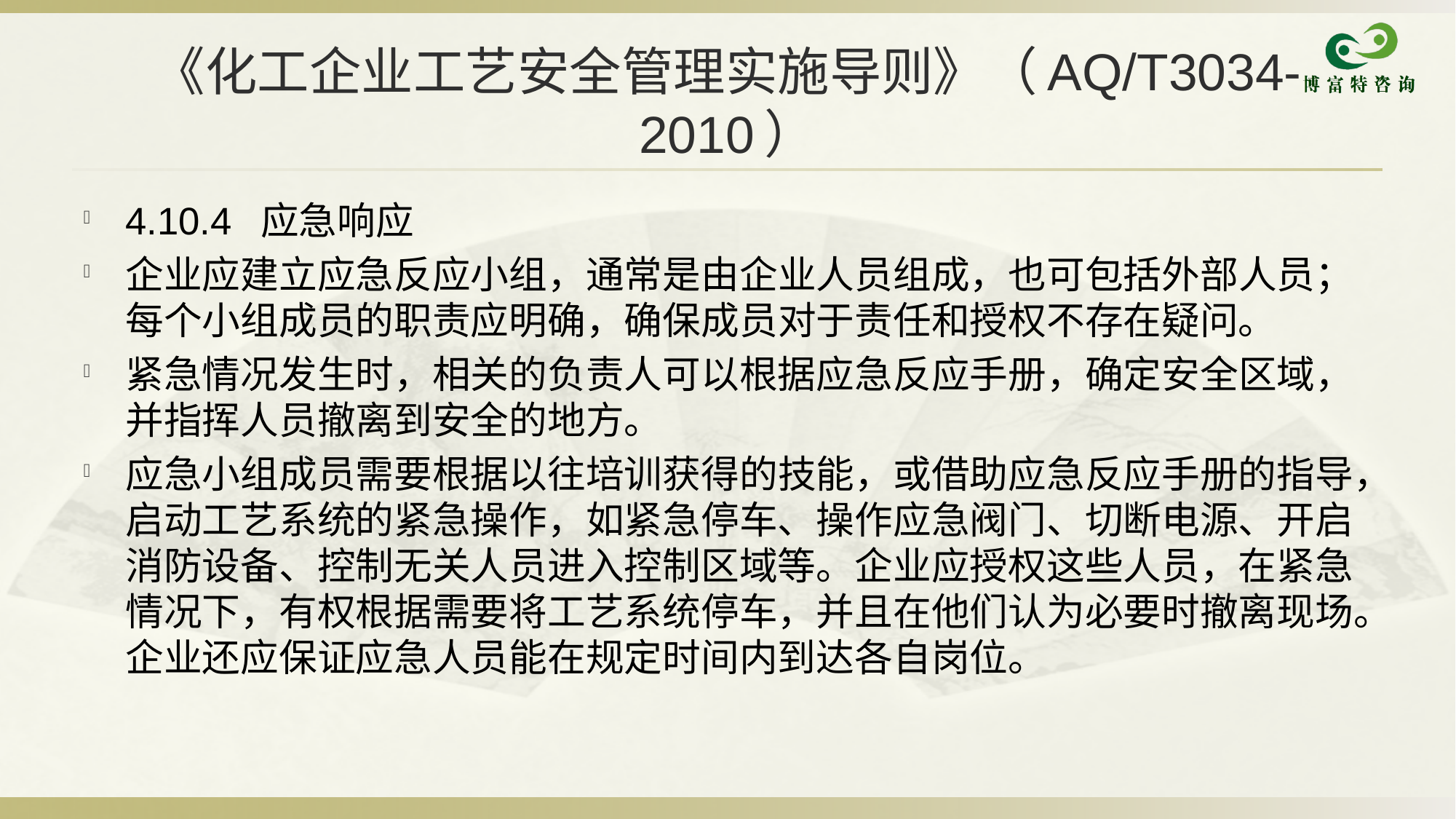

# 《化工企业工艺安全管理实施导则》（AQ/T3034-2010）
4.10.4  应急响应
企业应建立应急反应小组，通常是由企业人员组成，也可包括外部人员；每个小组成员的职责应明确，确保成员对于责任和授权不存在疑问。
紧急情况发生时，相关的负责人可以根据应急反应手册，确定安全区域，并指挥人员撤离到安全的地方。
应急小组成员需要根据以往培训获得的技能，或借助应急反应手册的指导，启动工艺系统的紧急操作，如紧急停车、操作应急阀门、切断电源、开启消防设备、控制无关人员进入控制区域等。企业应授权这些人员，在紧急情况下，有权根据需要将工艺系统停车，并且在他们认为必要时撤离现场。企业还应保证应急人员能在规定时间内到达各自岗位。